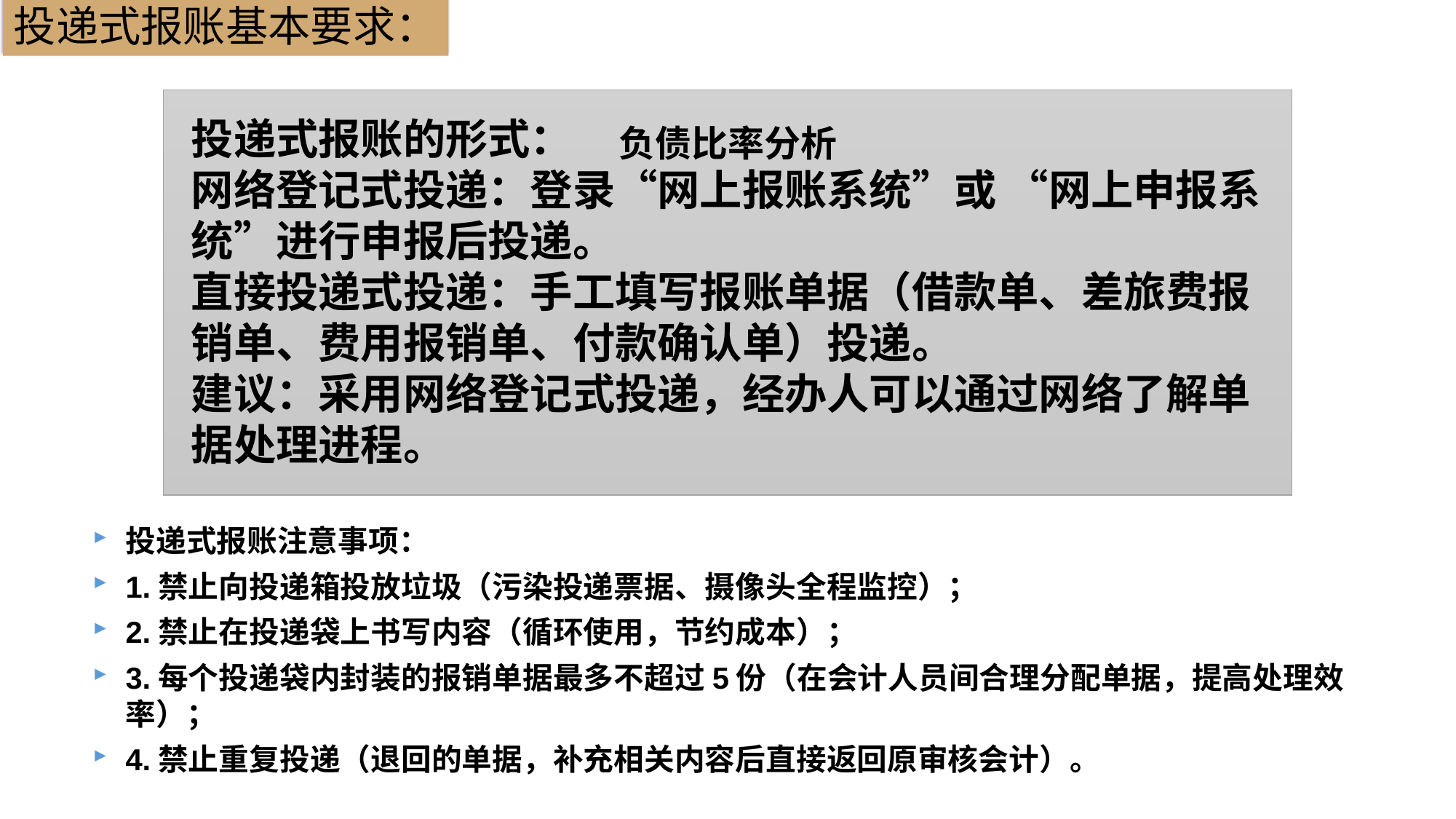

投递式报账基本要求：

### Chart: 负债比率分析

| Category |
|---|
投递式报账的形式：
网络登记式投递：登录“网上报账系统”或 “网上申报系统”进行申报后投递。
直接投递式投递：手工填写报账单据（借款单、差旅费报销单、费用报销单、付款确认单）投递。
建议：采用网络登记式投递，经办人可以通过网络了解单据处理进程。
投递式报账注意事项：
1.禁止向投递箱投放垃圾（污染投递票据、摄像头全程监控）；
2.禁止在投递袋上书写内容（循环使用，节约成本）；
3.每个投递袋内封装的报销单据最多不超过5份（在会计人员间合理分配单据，提高处理效率）；
4.禁止重复投递（退回的单据，补充相关内容后直接返回原审核会计）。